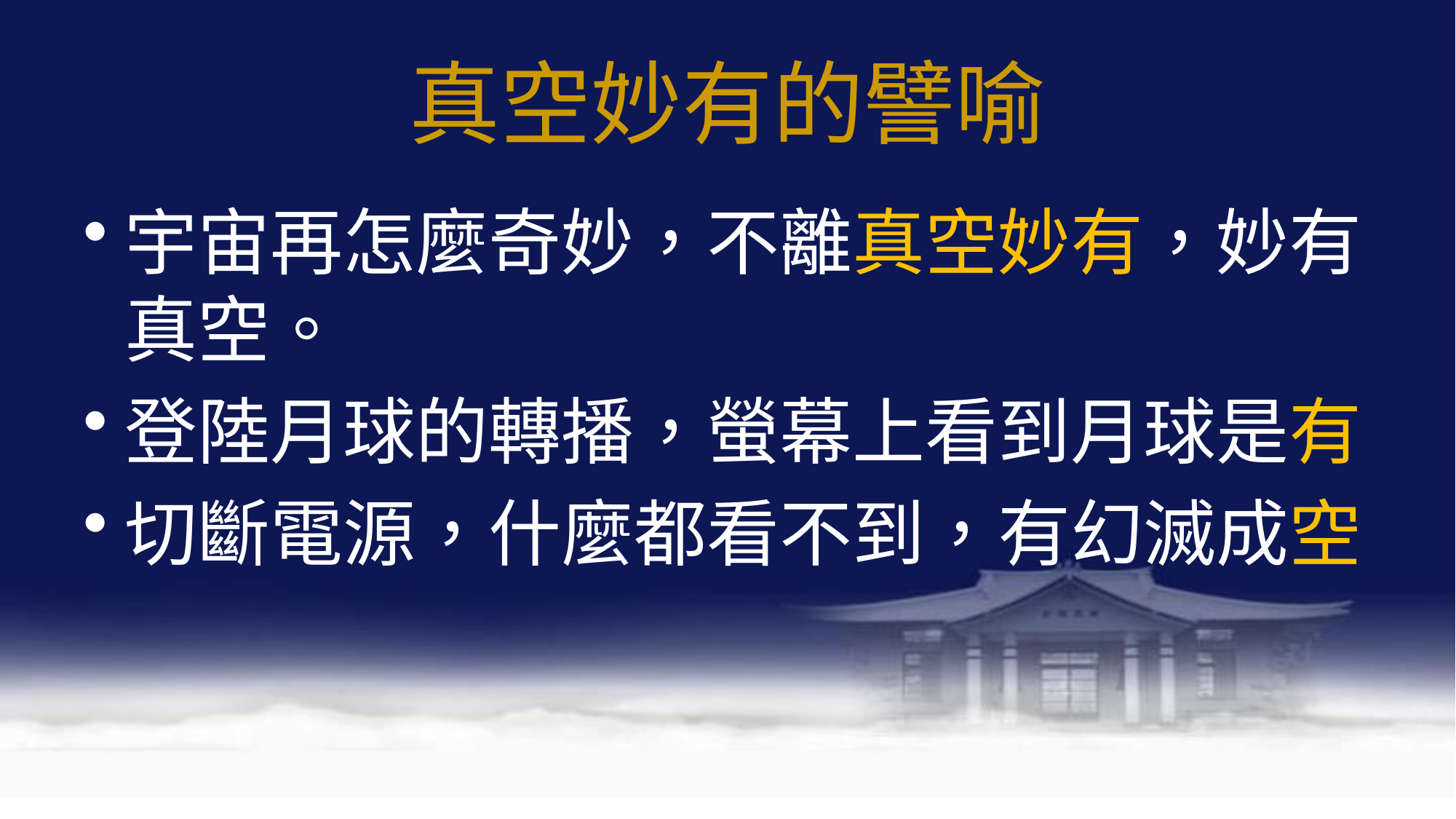

# 真空妙有的譬喻
宇宙再怎麼奇妙，不離真空妙有，妙有真空。
登陸月球的轉播，螢幕上看到月球是有
切斷電源，什麼都看不到，有幻滅成空